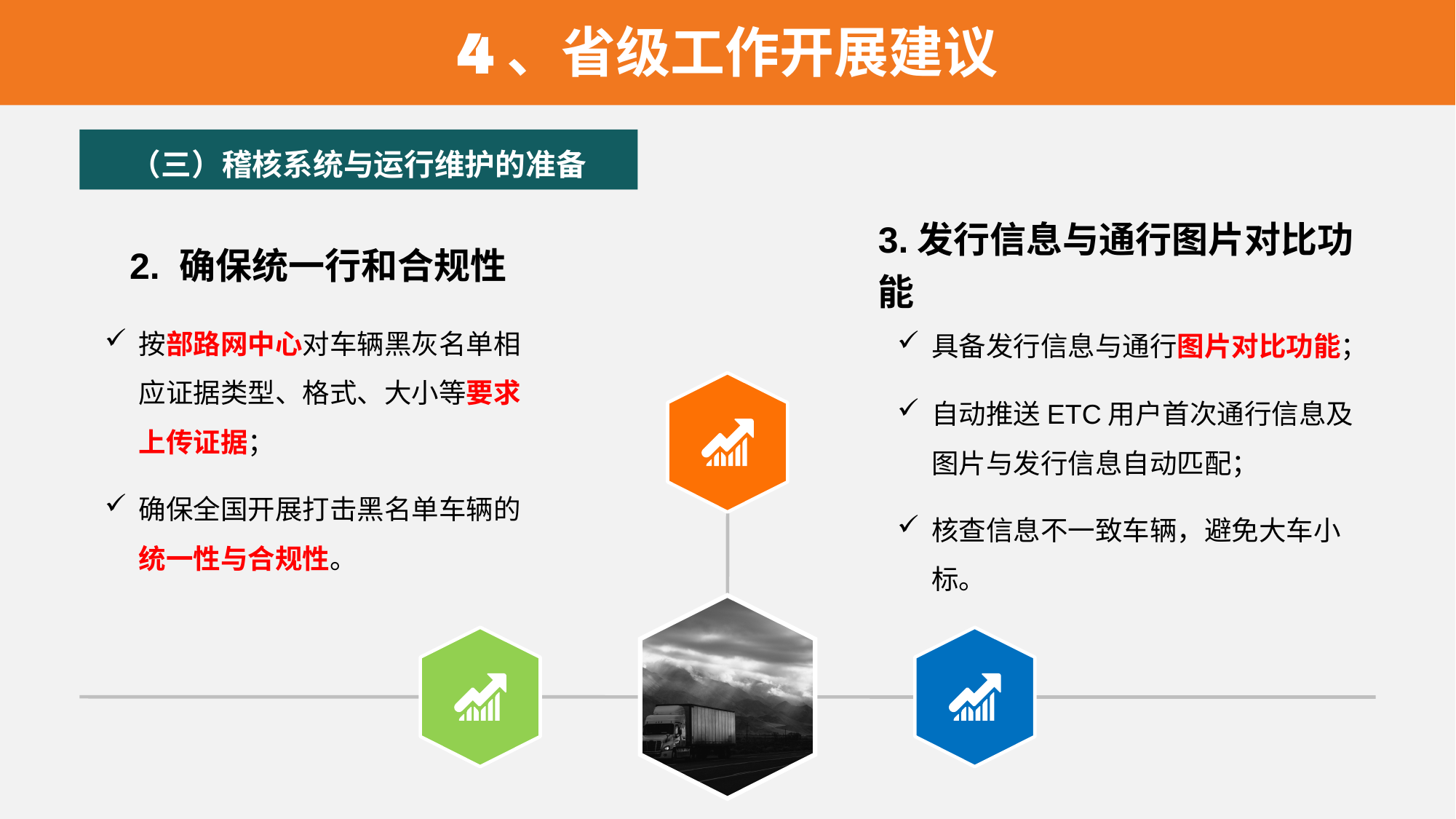

4、省级工作开展建议
（三）稽核系统与运行维护的准备
2. 确保统一行和合规性
按部路网中心对车辆黑灰名单相应证据类型、格式、大小等要求上传证据；
确保全国开展打击黑名单车辆的统一性与合规性。
具备发行信息与通行图片对比功能；
自动推送ETC用户首次通行信息及图片与发行信息自动匹配；
核查信息不一致车辆，避免大车小标。

3.发行信息与通行图片对比功能